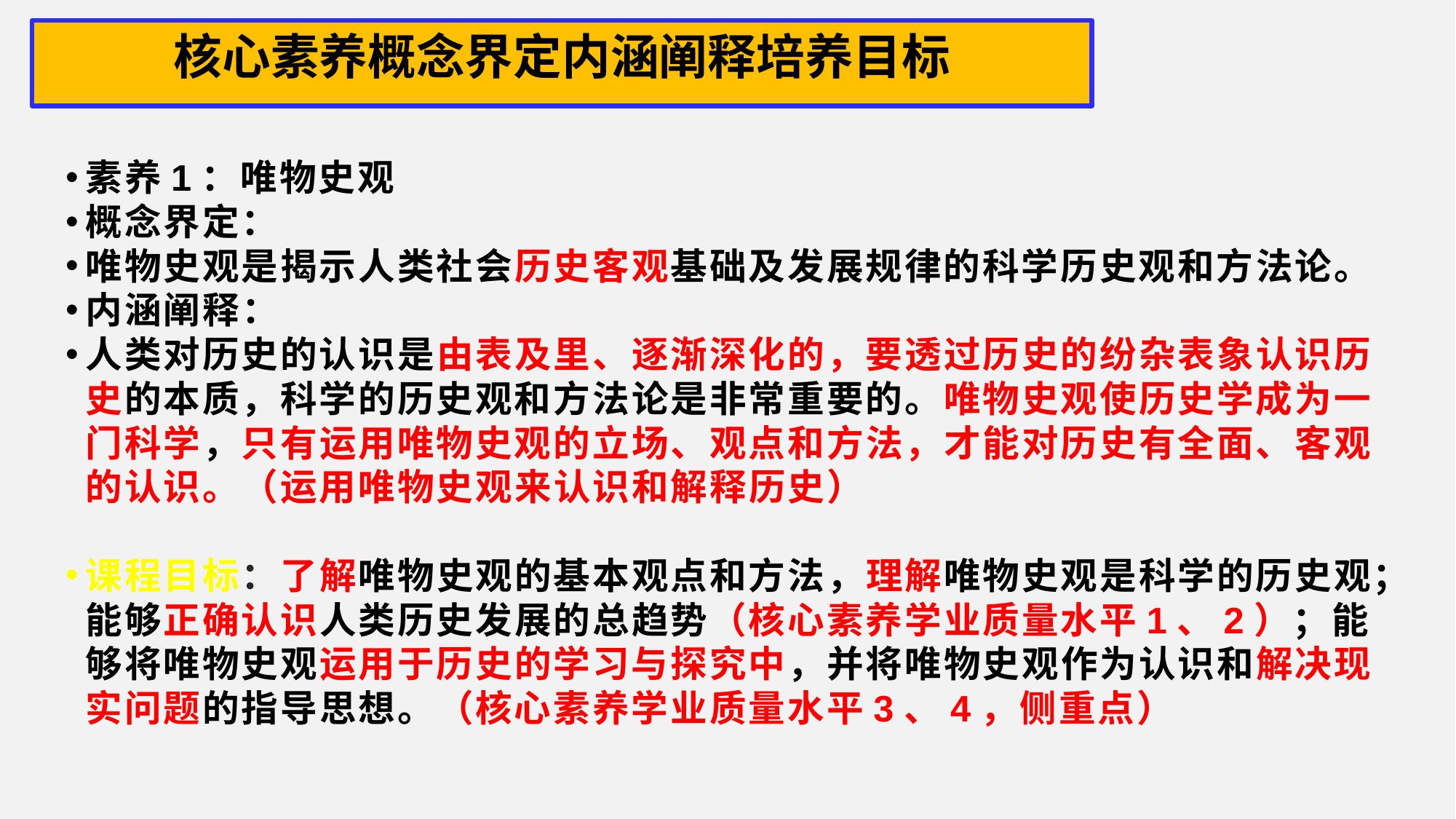

核心素养概念界定内涵阐释培养目标
素养1：唯物史观
概念界定：
唯物史观是揭示人类社会历史客观基础及发展规律的科学历史观和方法论。
内涵阐释：
人类对历史的认识是由表及里、逐渐深化的，要透过历史的纷杂表象认识历史的本质，科学的历史观和方法论是非常重要的。唯物史观使历史学成为一门科学，只有运用唯物史观的立场、观点和方法，才能对历史有全面、客观的认识。（运用唯物史观来认识和解释历史）

课程目标：了解唯物史观的基本观点和方法，理解唯物史观是科学的历史观；能够正确认识人类历史发展的总趋势（核心素养学业质量水平1、2）；能够将唯物史观运用于历史的学习与探究中，并将唯物史观作为认识和解决现实问题的指导思想。（核心素养学业质量水平3、4，侧重点）